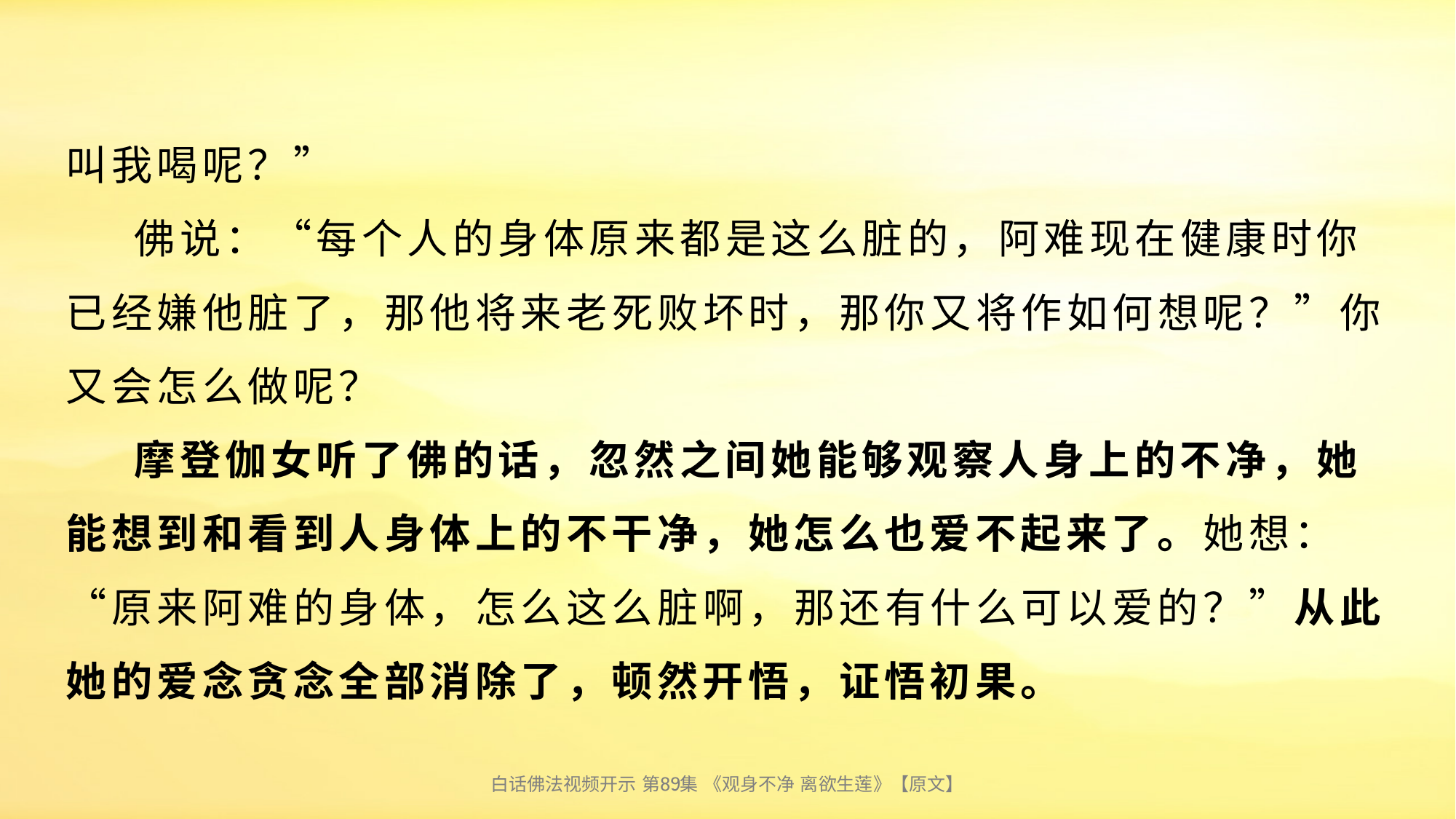

# 叫我喝呢？” 佛说：“每个人的身体原来都是这么脏的，阿难现在健康时你已经嫌他脏了，那他将来老死败坏时，那你又将作如何想呢？”你又会怎么做呢？ 摩登伽女听了佛的话，忽然之间她能够观察人身上的不净，她能想到和看到人身体上的不干净，她怎么也爱不起来了。她想：“原来阿难的身体，怎么这么脏啊，那还有什么可以爱的？”从此她的爱念贪念全部消除了，顿然开悟，证悟初果。
白话佛法视频开示 第89集 《观身不净 离欲生莲》【原文】